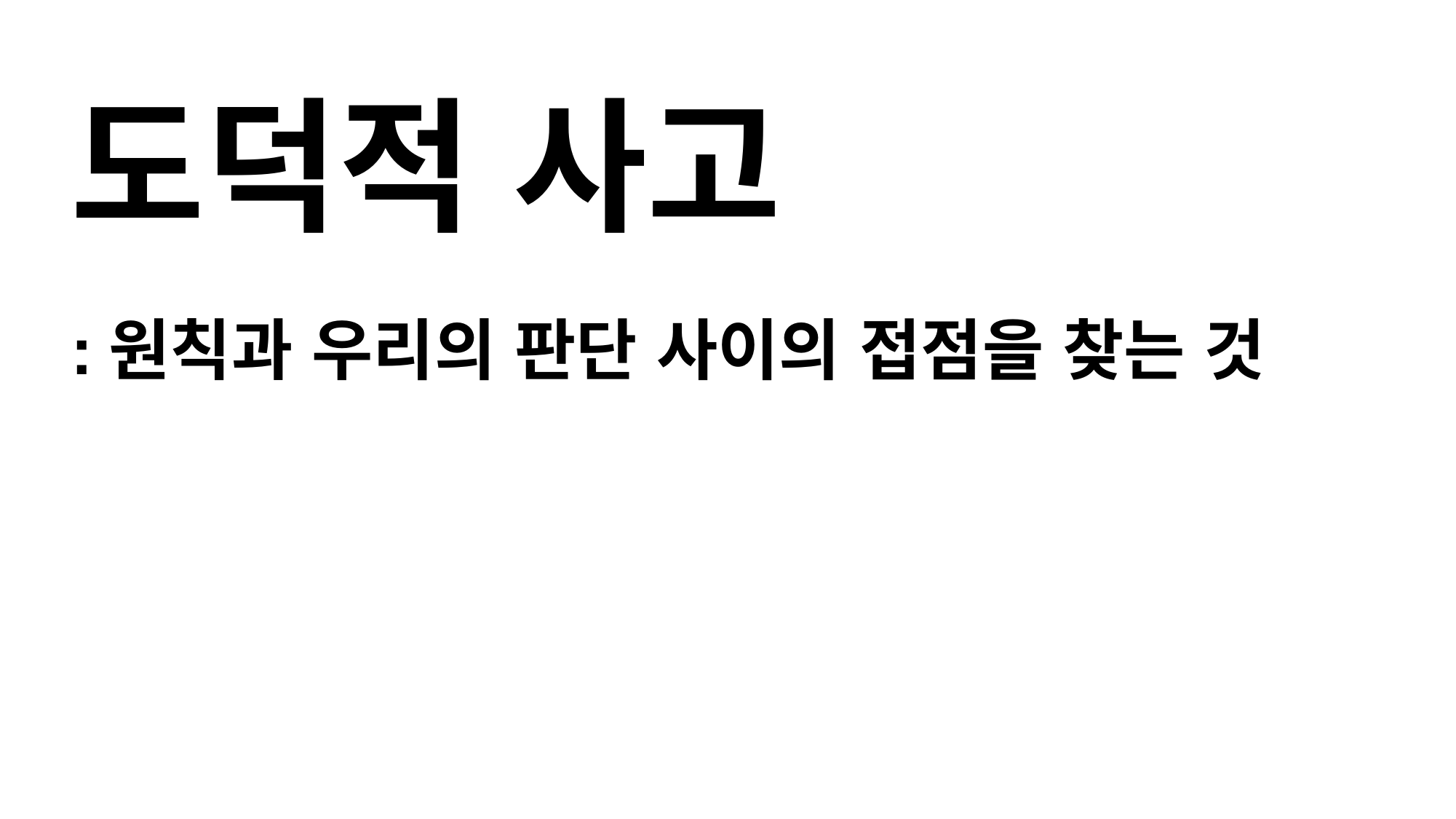

# 도덕적 사고
:원칙과 우리의 판단 사이의 접점을 찾는 것